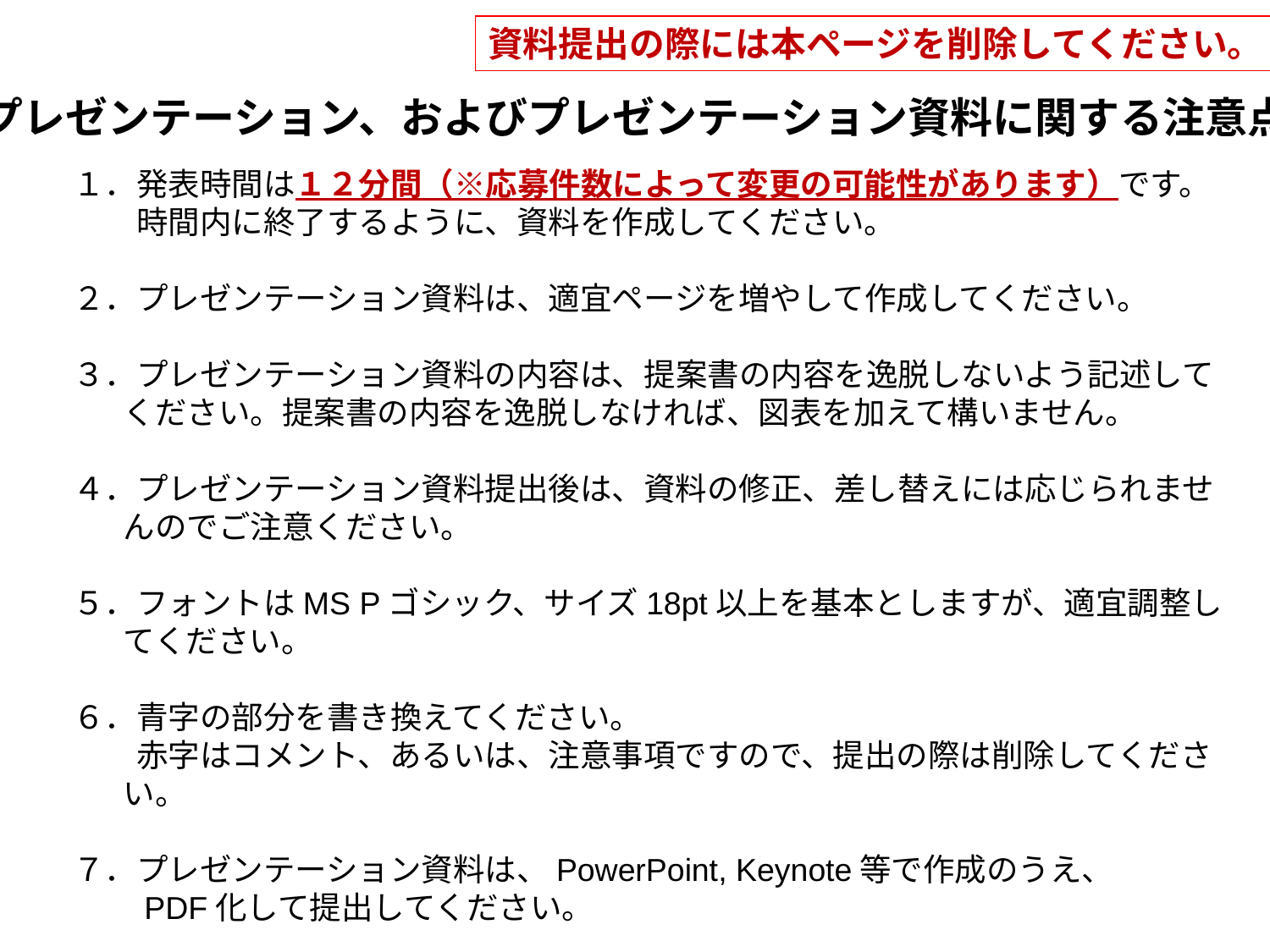

資料提出の際には本ページを削除してください。
プレゼンテーション、およびプレゼンテーション資料に関する注意点
１．発表時間は１２分間（※応募件数によって変更の可能性があります）です。
　　時間内に終了するように、資料を作成してください。

２．プレゼンテーション資料は、適宜ページを増やして作成してください。

３．プレゼンテーション資料の内容は、提案書の内容を逸脱しないよう記述してください。提案書の内容を逸脱しなければ、図表を加えて構いません。

４．プレゼンテーション資料提出後は、資料の修正、差し替えには応じられませんのでご注意ください。

５．フォントはMS Pゴシック、サイズ18pt以上を基本としますが、適宜調整してください。

６．青字の部分を書き換えてください。
　　赤字はコメント、あるいは、注意事項ですので、提出の際は削除してください。

７．プレゼンテーション資料は、PowerPoint, Keynote等で作成のうえ、
　　PDF化して提出してください。